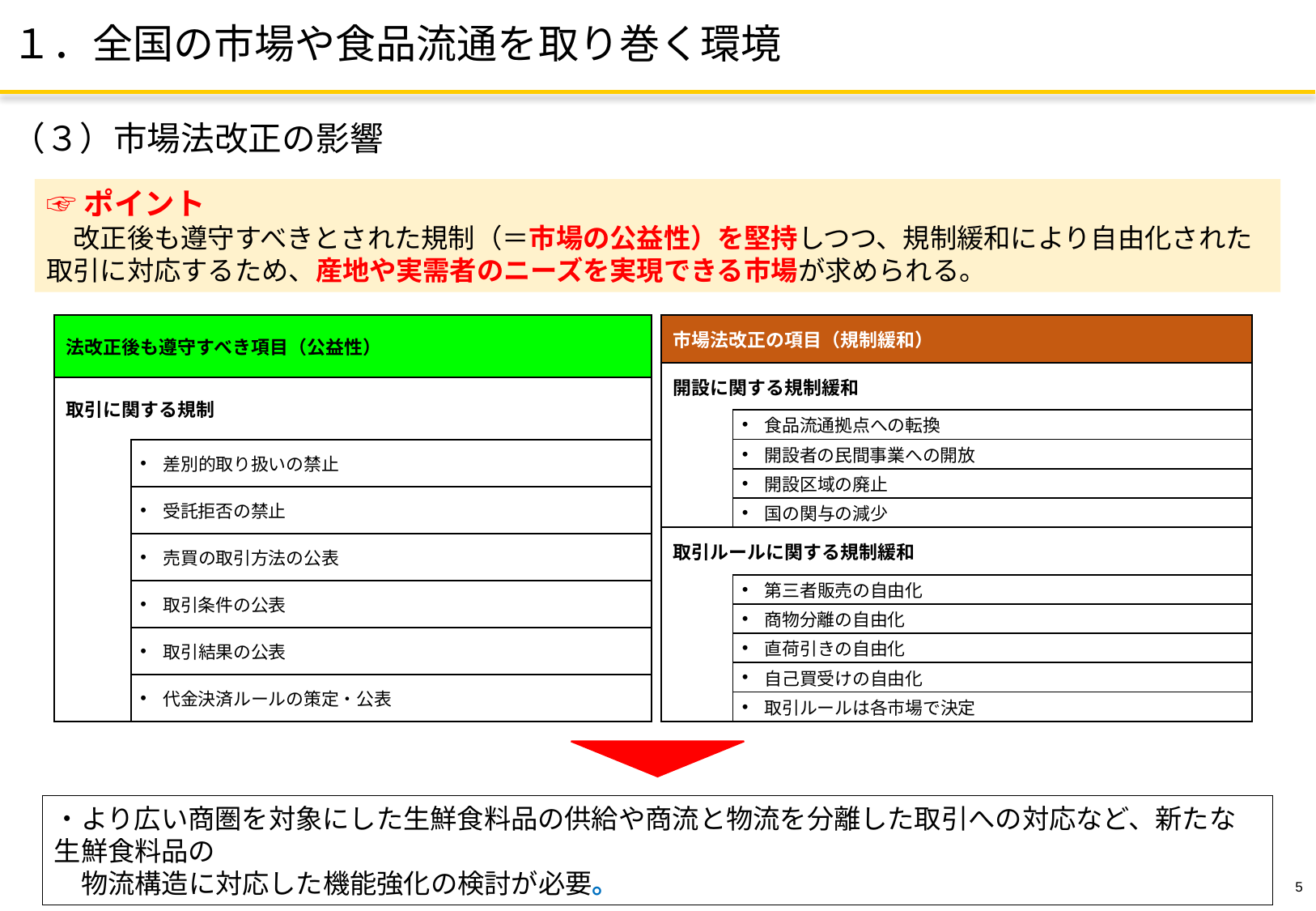

１．全国の市場や食品流通を取り巻く環境
（３）市場法改正の影響
☞ポイント
　改正後も遵守すべきとされた規制（＝市場の公益性）を堅持しつつ、規制緩和により自由化された取引に対応するため、産地や実需者のニーズを実現できる市場が求められる。
| 市場法改正の項目（規制緩和） |  |
| --- | --- |
| 開設に関する規制緩和 |  |
|  | 食品流通拠点への転換 |
|  | 開設者の民間事業への開放 |
|  | 開設区域の廃止 |
|  | 国の関与の減少 |
| 取引ルールに関する規制緩和 |  |
|  | 第三者販売の自由化 |
|  | 商物分離の自由化 |
|  | 直荷引きの自由化 |
|  | 自己買受けの自由化 |
|  | 取引ルールは各市場で決定 |
| 法改正後も遵守すべき項目（公益性） |  |
| --- | --- |
| 取引に関する規制 |  |
|  | 差別的取り扱いの禁止 |
|  | 受託拒否の禁止 |
|  | 売買の取引方法の公表 |
|  | 取引条件の公表 |
|  | 取引結果の公表 |
|  | 代金決済ルールの策定・公表 |

・より広い商圏を対象にした生鮮食料品の供給や商流と物流を分離した取引への対応など、新たな生鮮食料品の
　物流構造に対応した機能強化の検討が必要。
5